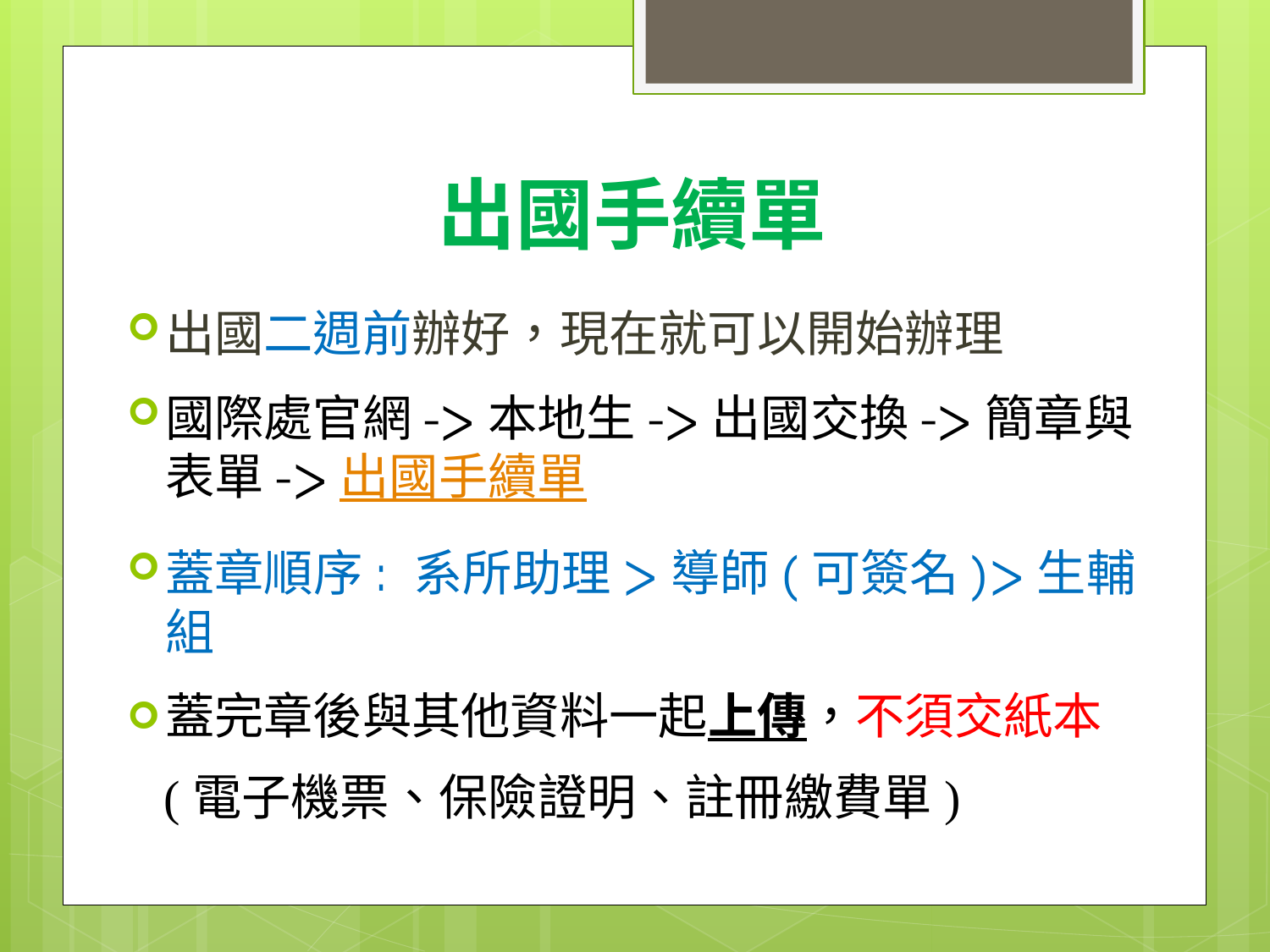

# 出國手續單
出國二週前辦好，現在就可以開始辦理

國際處官網->本地生->出國交換->簡章與表單->出國手續單

蓋章順序: 系所助理>導師(可簽名)>生輔組

蓋完章後與其他資料一起上傳，不須交紙本
   (電子機票、保險證明、註冊繳費單)